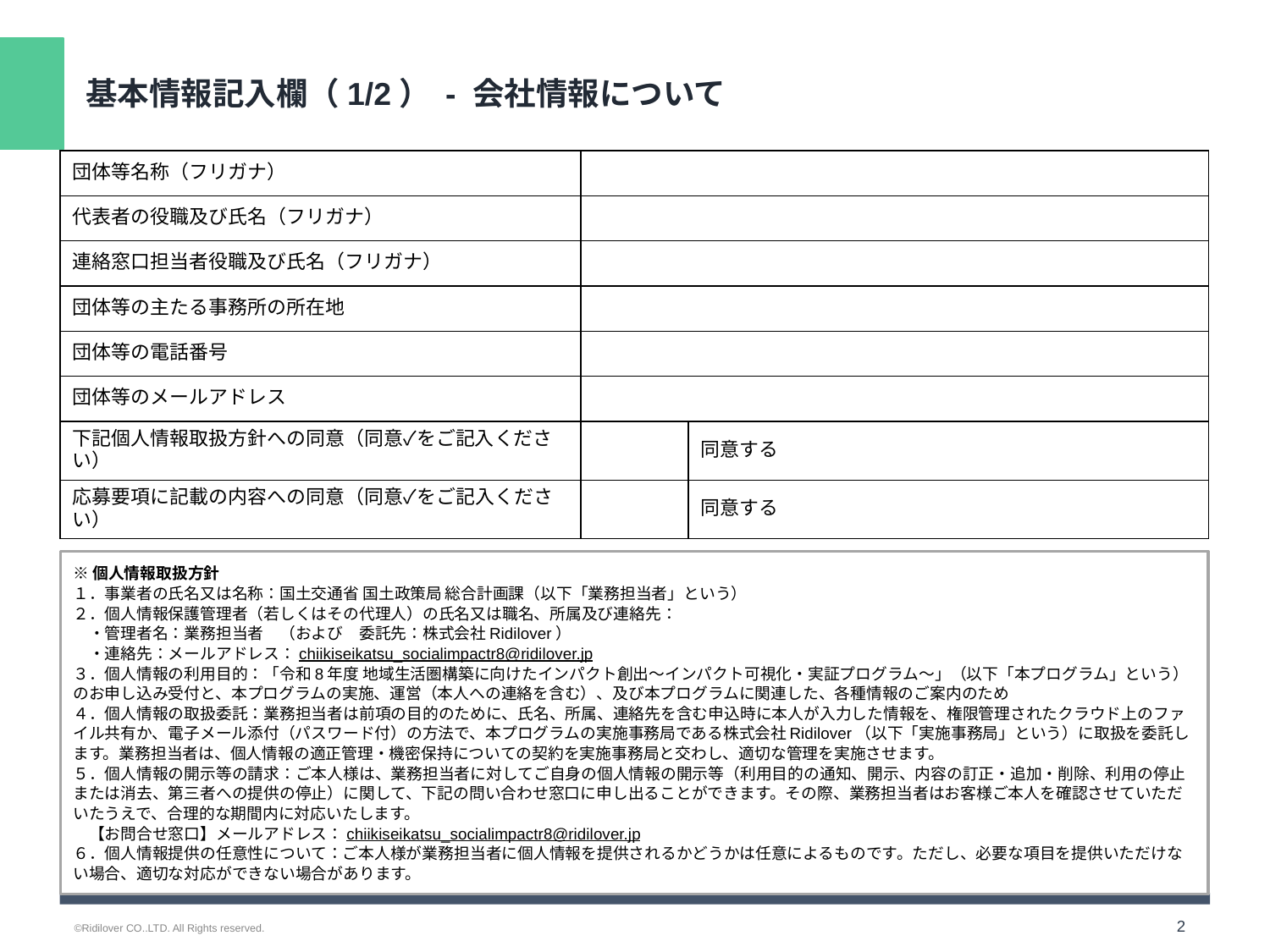

基本情報記入欄（1/2） - 会社情報について

| 団体等名称（フリガナ） |  |  |
| --- | --- | --- |
| 代表者の役職及び氏名（フリガナ） |  |  |
| 連絡窓口担当者役職及び氏名（フリガナ） |  |  |
| 団体等の主たる事務所の所在地 |  |  |
| 団体等の電話番号 |  |  |
| 団体等のメールアドレス |  |  |
| 下記個人情報取扱方針への同意（同意✓をご記入ください） |  | 同意する |
| 応募要項に記載の内容への同意（同意✓をご記入ください） |  | 同意する |
※個人情報取扱方針
１．事業者の氏名又は名称：国土交通省 国土政策局 総合計画課（以下「業務担当者」という）
２．個人情報保護管理者（若しくはその代理人）の氏名又は職名、所属及び連絡先：
　・管理者名：業務担当者　（および　委託先：株式会社Ridilover）
　・連絡先：メールアドレス：chiikiseikatsu_socialimpactr8@ridilover.jp
３．個人情報の利用目的：「令和8年度 地域生活圏構築に向けたインパクト創出〜インパクト可視化・実証プログラム〜」（以下「本プログラム」という）のお申し込み受付と、本プログラムの実施、運営（本人への連絡を含む）、及び本プログラムに関連した、各種情報のご案内のため
４．個人情報の取扱委託：業務担当者は前項の目的のために、氏名、所属、連絡先を含む申込時に本人が入力した情報を、権限管理されたクラウド上のファイル共有か、電子メール添付（パスワード付）の方法で、本プログラムの実施事務局である株式会社Ridilover（以下「実施事務局」という）に取扱を委託します。業務担当者は、個人情報の適正管理・機密保持についての契約を実施事務局と交わし、適切な管理を実施させます。
５．個人情報の開示等の請求：ご本人様は、業務担当者に対してご自身の個人情報の開示等（利用目的の通知、開示、内容の訂正・追加・削除、利用の停止または消去、第三者への提供の停止）に関して、下記の問い合わせ窓口に申し出ることができます。その際、業務担当者はお客様ご本人を確認させていただいたうえで、合理的な期間内に対応いたします。
　【お問合せ窓口】メールアドレス：chiikiseikatsu_socialimpactr8@ridilover.jp
６．個人情報提供の任意性について：ご本人様が業務担当者に個人情報を提供されるかどうかは任意によるものです。ただし、必要な項目を提供いただけない場合、適切な対応ができない場合があります。